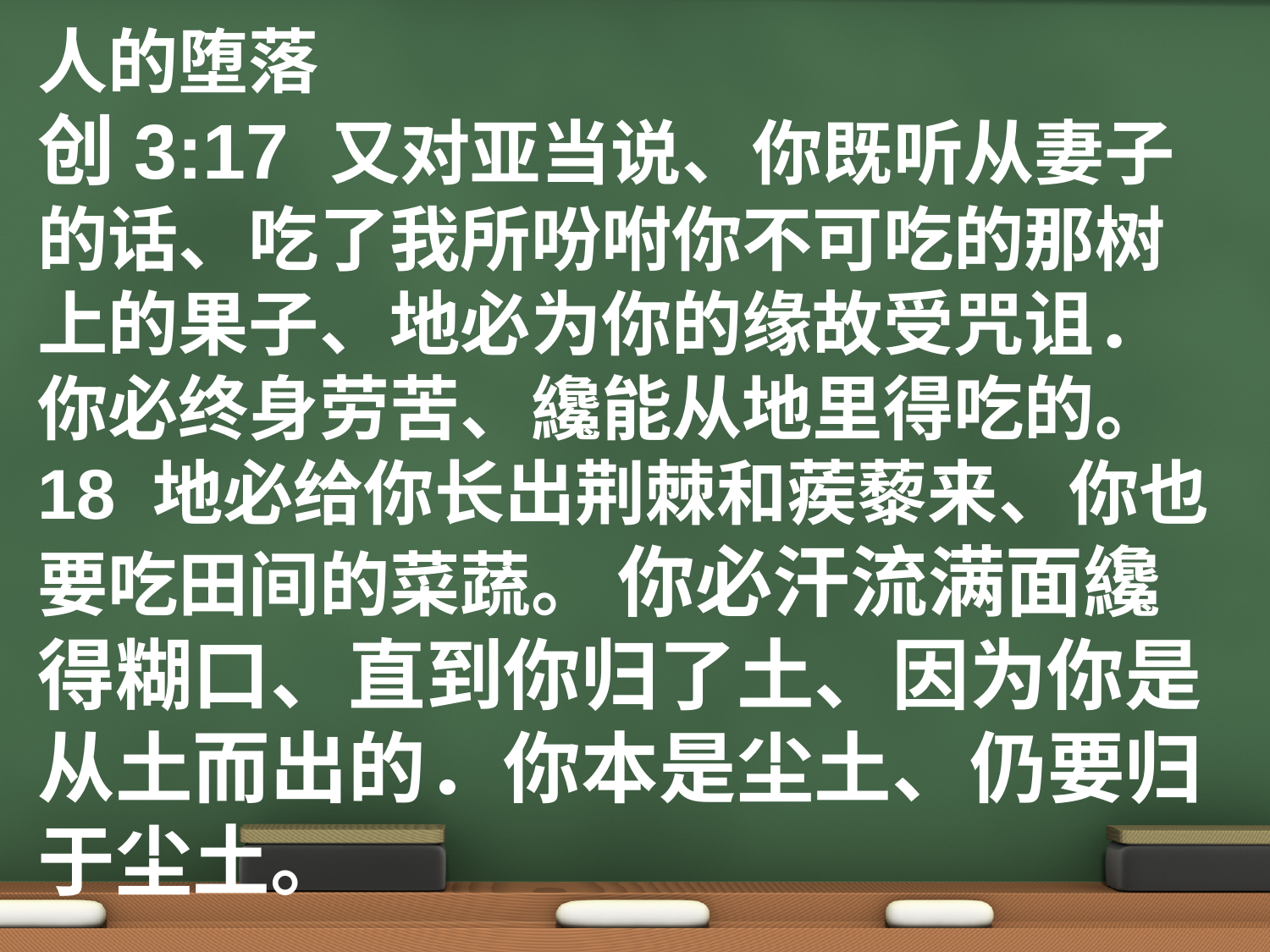

人的堕落
创3:17 又对亚当说、你既听从妻子的话、吃了我所吩咐你不可吃的那树上的果子、地必为你的缘故受咒诅．你必终身劳苦、纔能从地里得吃的。18 地必给你长出荆棘和蒺藜来、你也要吃田间的菜蔬。 你必汗流满面纔得糊口、直到你归了土、因为你是从土而出的．你本是尘土、仍要归于尘土。